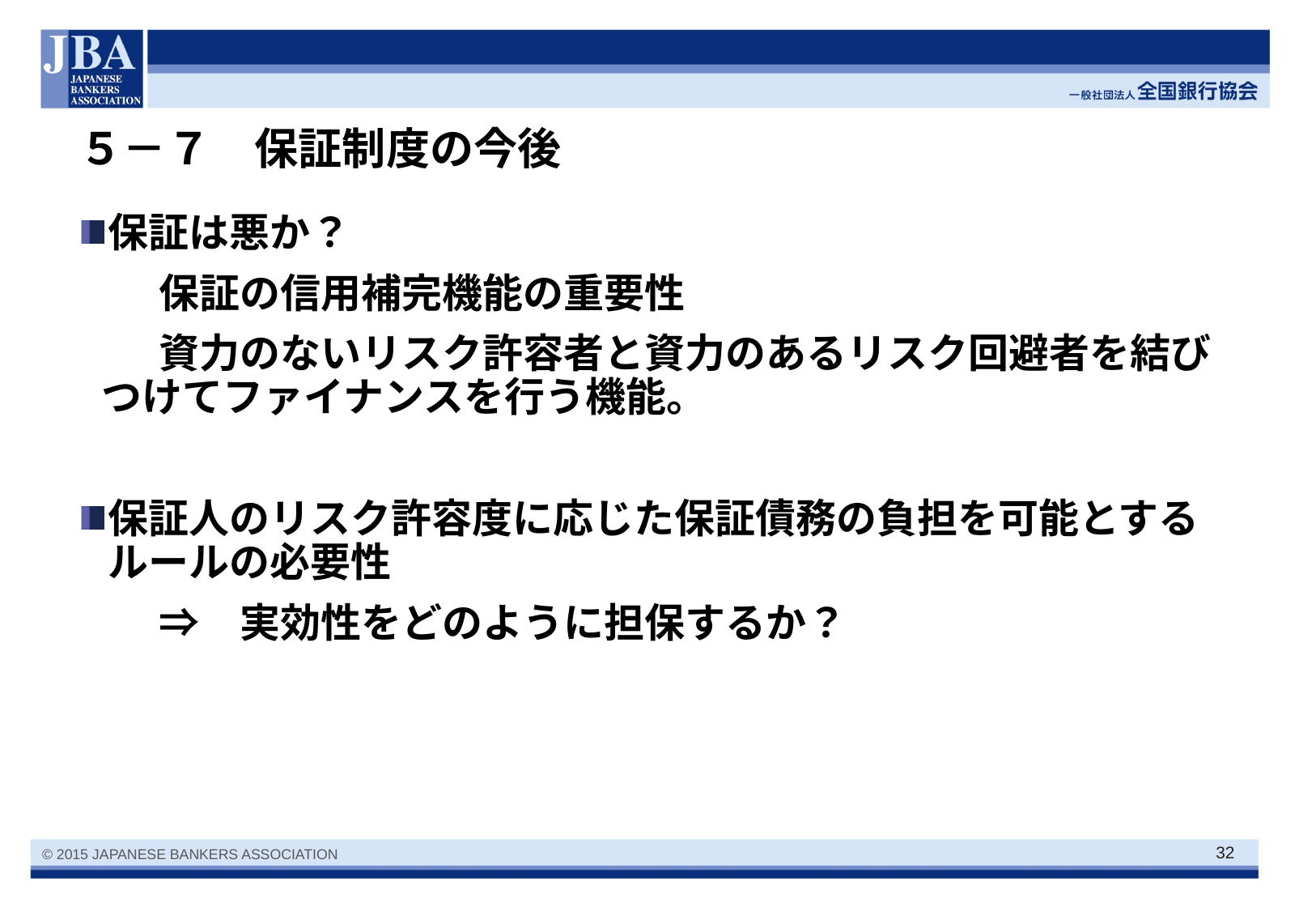

# ５－７　保証制度の今後
保証は悪か？
　　保証の信用補完機能の重要性
　　資力のないリスク許容者と資力のあるリスク回避者を結びつけてファイナンスを行う機能。

保証人のリスク許容度に応じた保証債務の負担を可能とするルールの必要性
　　⇒　実効性をどのように担保するか？